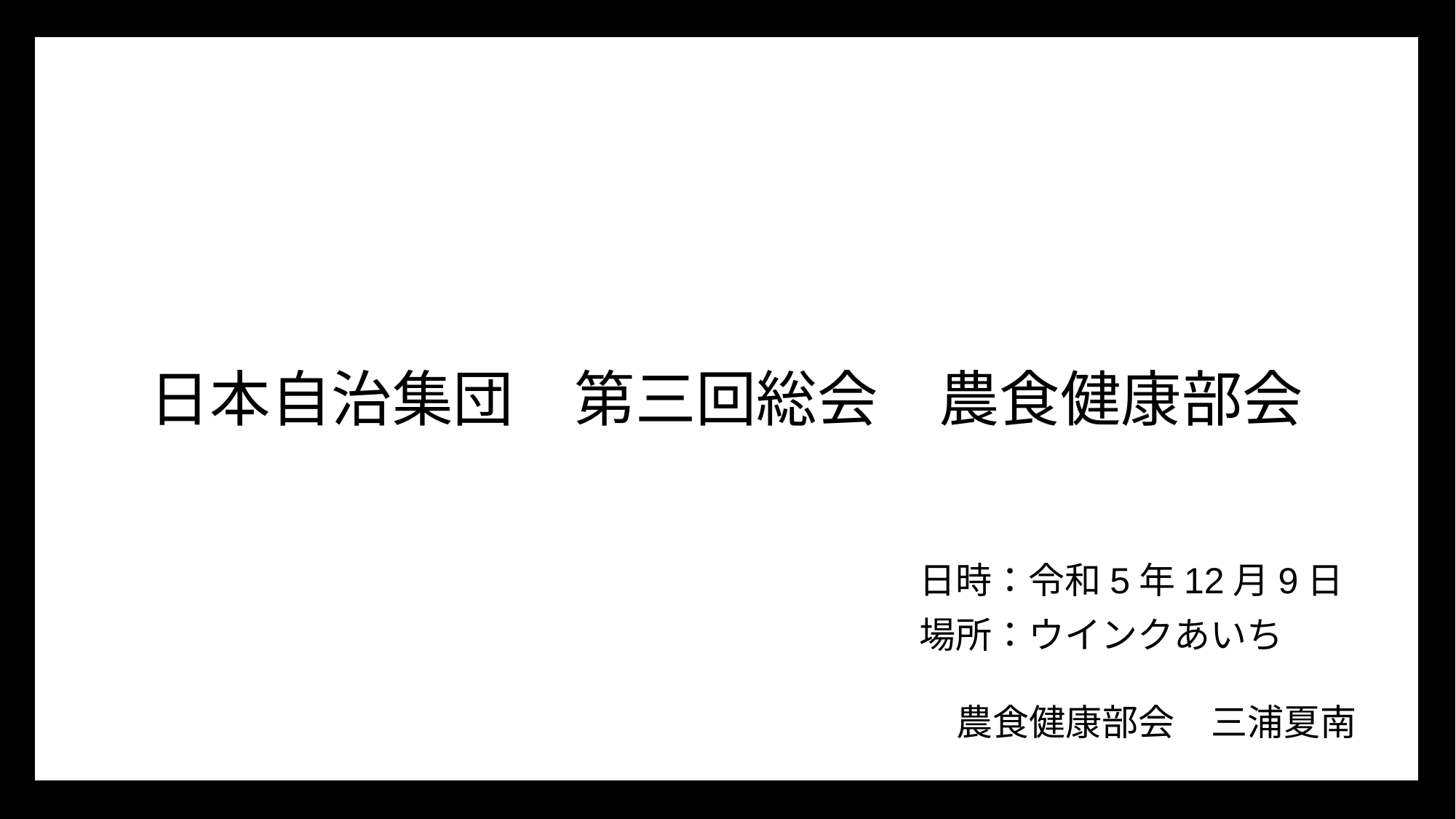

日本自治集団　第三回総会　農食健康部会
　　　　　　　　　　　　　　　　　　　　日時：令和5年12月9日
　　　　　　　　　　　　　　　　　　　　場所：ウインクあいち

農食健康部会　三浦夏南